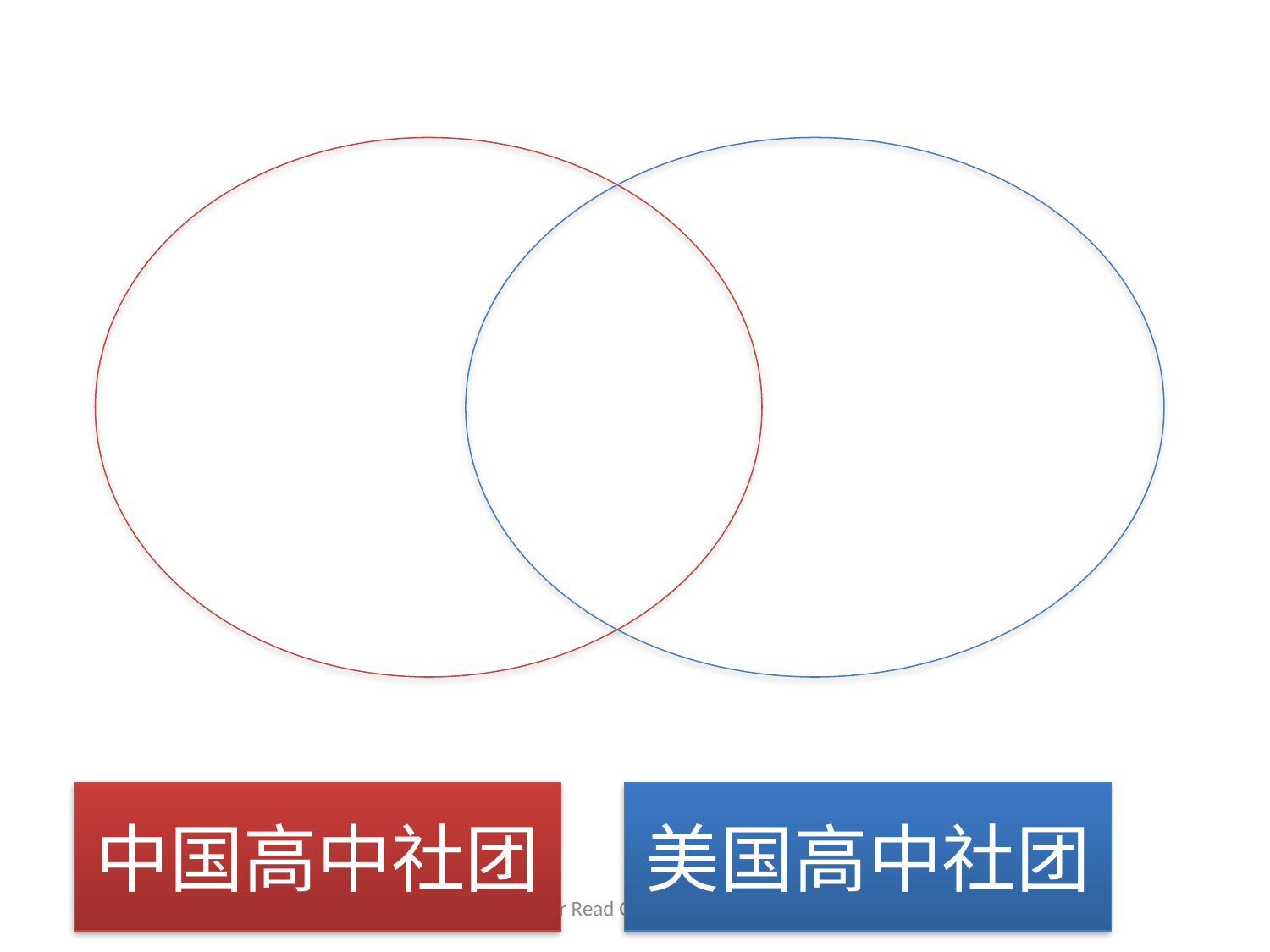

中国高中社团
美国高中社团
HS group for Read On 2014 @Holy Cross